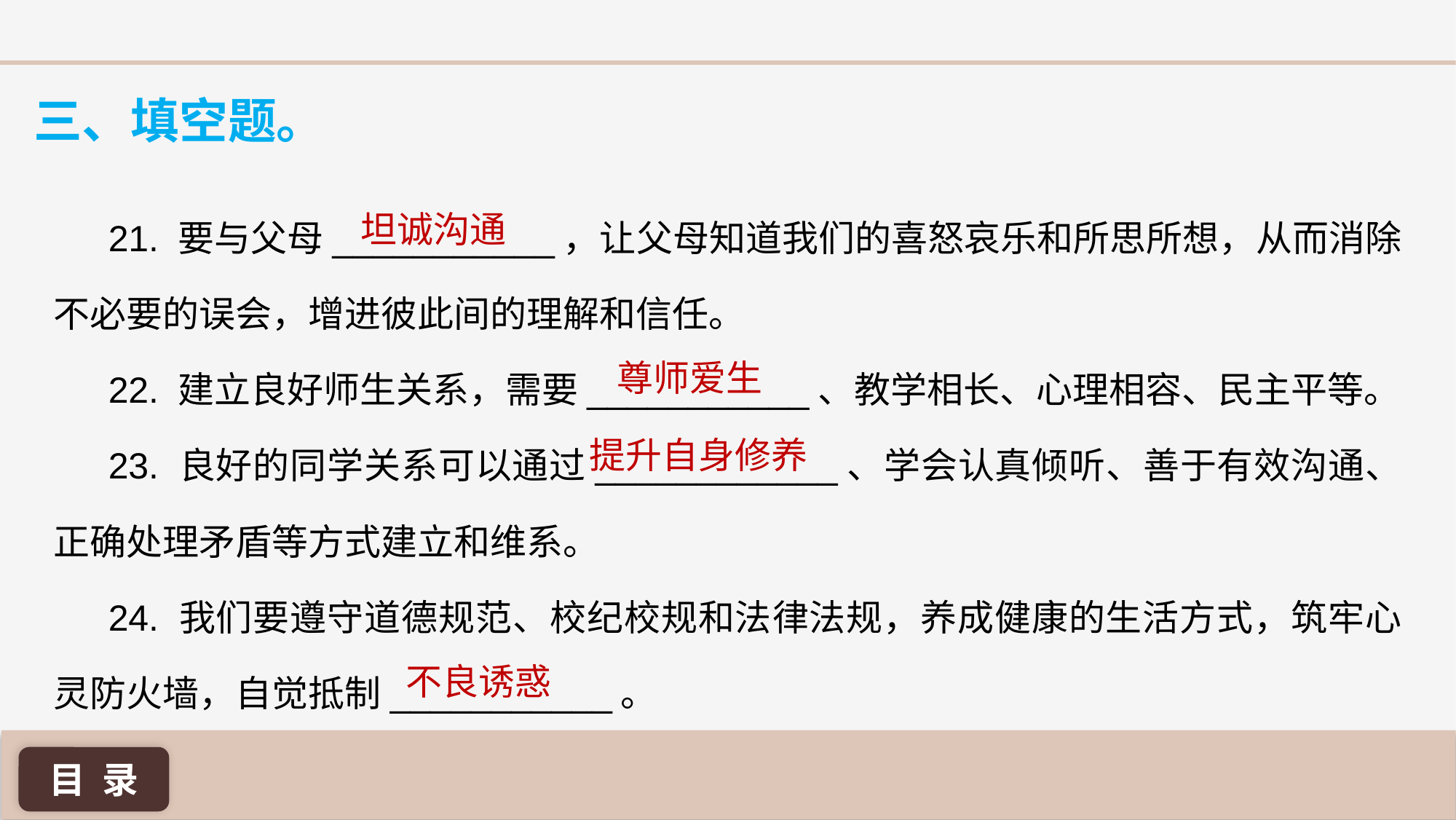

三、填空题。
21. 要与父母___________，让父母知道我们的喜怒哀乐和所思所想，从而消除不必要的误会，增进彼此间的理解和信任。
22. 建立良好师生关系，需要___________、教学相长、心理相容、民主平等。
23. 良好的同学关系可以通过____________、学会认真倾听、善于有效沟通、正确处理矛盾等方式建立和维系。
24. 我们要遵守道德规范、校纪校规和法律法规，养成健康的生活方式，筑牢心灵防火墙，自觉抵制___________。
坦诚沟通
尊师爱生
提升自身修养
不良诱惑